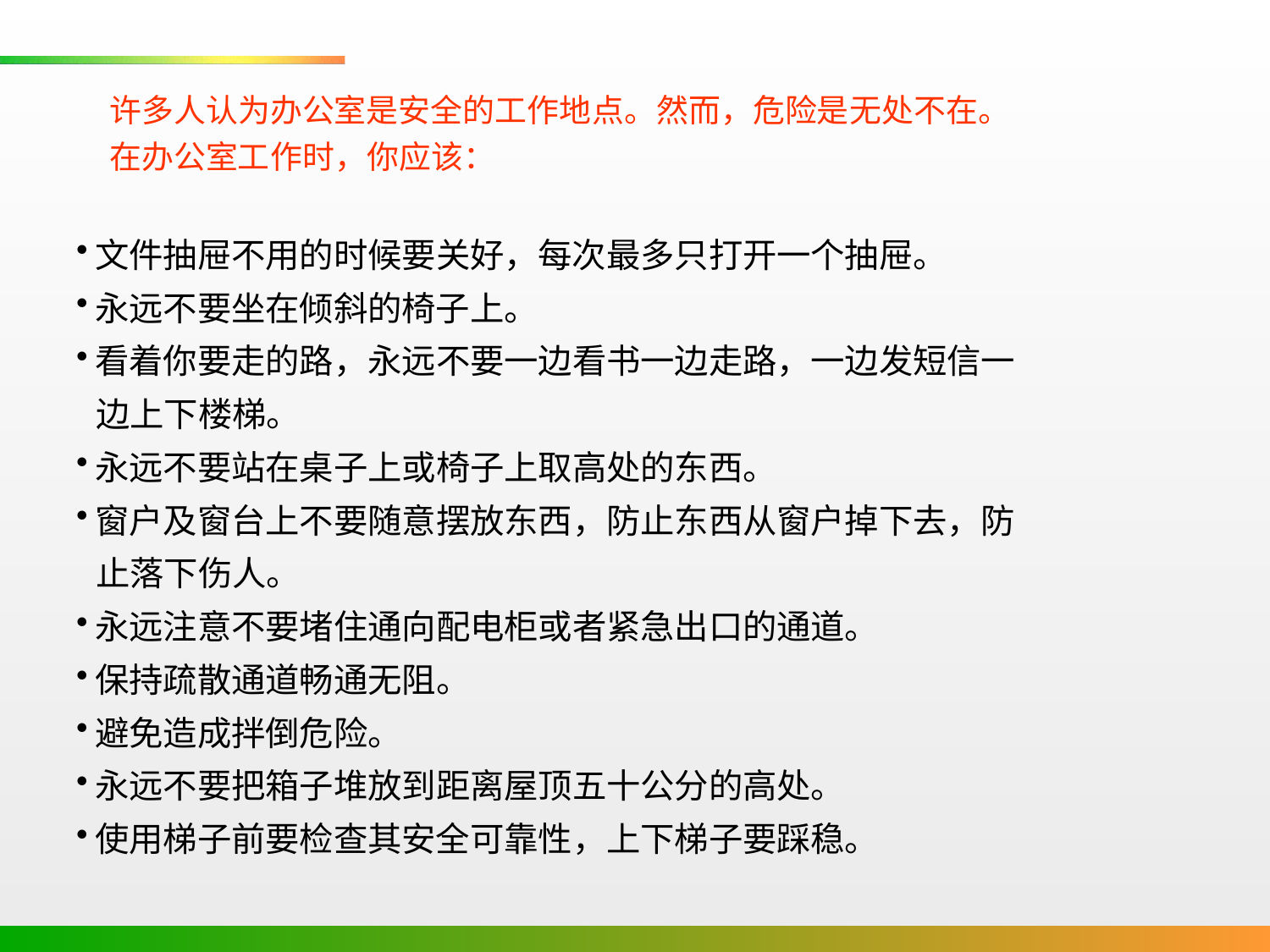

许多人认为办公室是安全的工作地点。然而，危险是无处不在。
    在办公室工作时，你应该：

 文件抽屉不用的时候要关好，每次最多只打开一个抽屉。
 永远不要坐在倾斜的椅子上。
 看着你要走的路，永远不要一边看书一边走路，一边发短信一
  边上下楼梯。
 永远不要站在桌子上或椅子上取高处的东西。
 窗户及窗台上不要随意摆放东西，防止东西从窗户掉下去，防
  止落下伤人。
 永远注意不要堵住通向配电柜或者紧急出口的通道。
 保持疏散通道畅通无阻。
 避免造成拌倒危险。
 永远不要把箱子堆放到距离屋顶五十公分的高处。
 使用梯子前要检查其安全可靠性，上下梯子要踩稳。